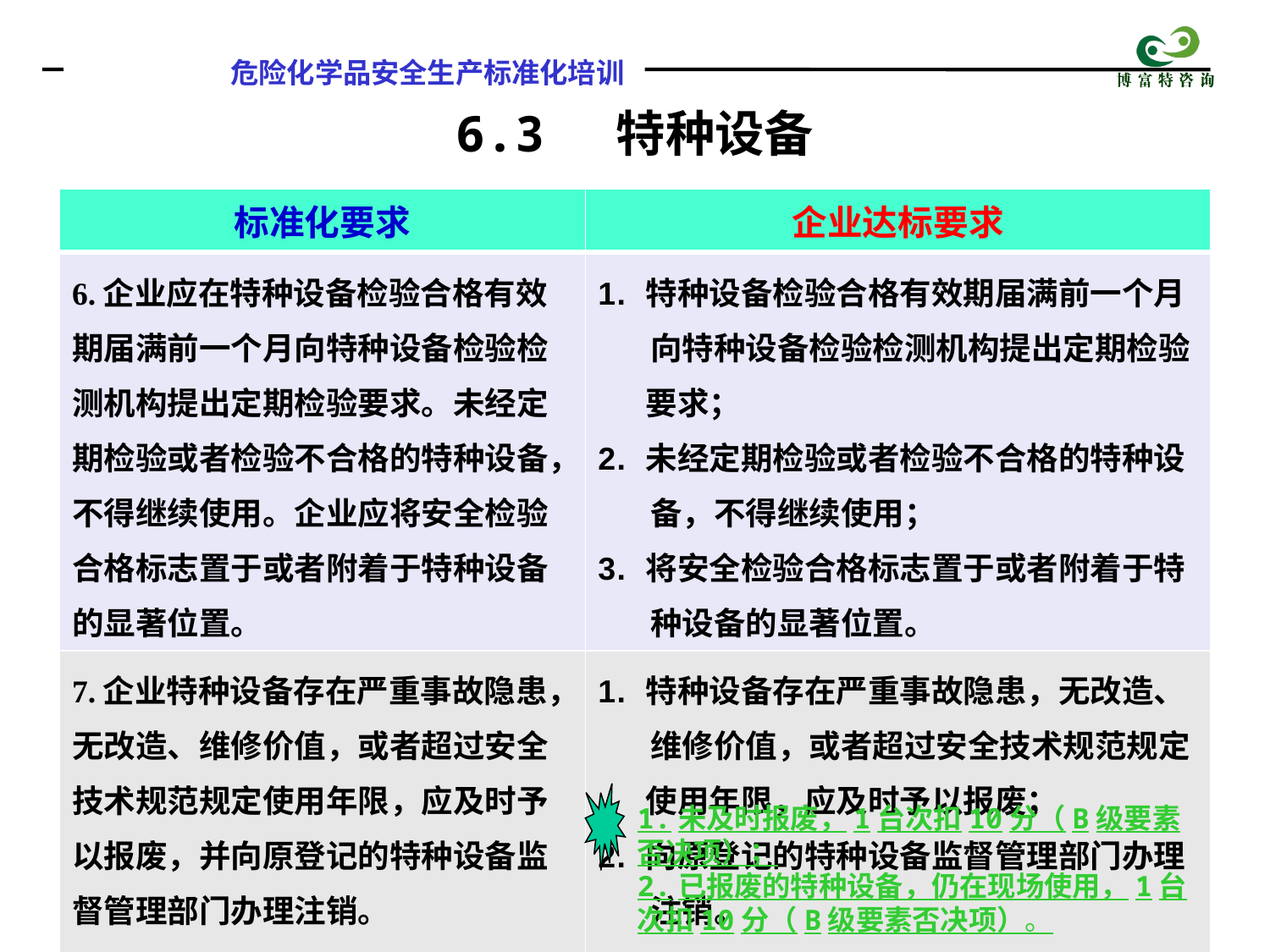

6.3  特种设备
| 标准化要求 | 企业达标要求 |
| --- | --- |
| 6.企业应在特种设备检验合格有效期届满前一个月向特种设备检验检测机构提出定期检验要求。未经定期检验或者检验不合格的特种设备，不得继续使用。企业应将安全检验合格标志置于或者附着于特种设备的显著位置。 | 特种设备检验合格有效期届满前一个月 向特种设备检验检测机构提出定期检验要求； 未经定期检验或者检验不合格的特种设 备，不得继续使用； 将安全检验合格标志置于或者附着于特 种设备的显著位置。 |
| 7.企业特种设备存在严重事故隐患，无改造、维修价值，或者超过安全技术规范规定使用年限，应及时予以报废，并向原登记的特种设备监督管理部门办理注销。 | 特种设备存在严重事故隐患，无改造、 维修价值，或者超过安全技术规范规定使用年限，应及时予以报废； 向原登记的特种设备监督管理部门办理 注销。 |

1.未及时报废，1台次扣10分（B级要素否决项）；
2.已报废的特种设备，仍在现场使用，1台次扣10分（B级要素否决项）。